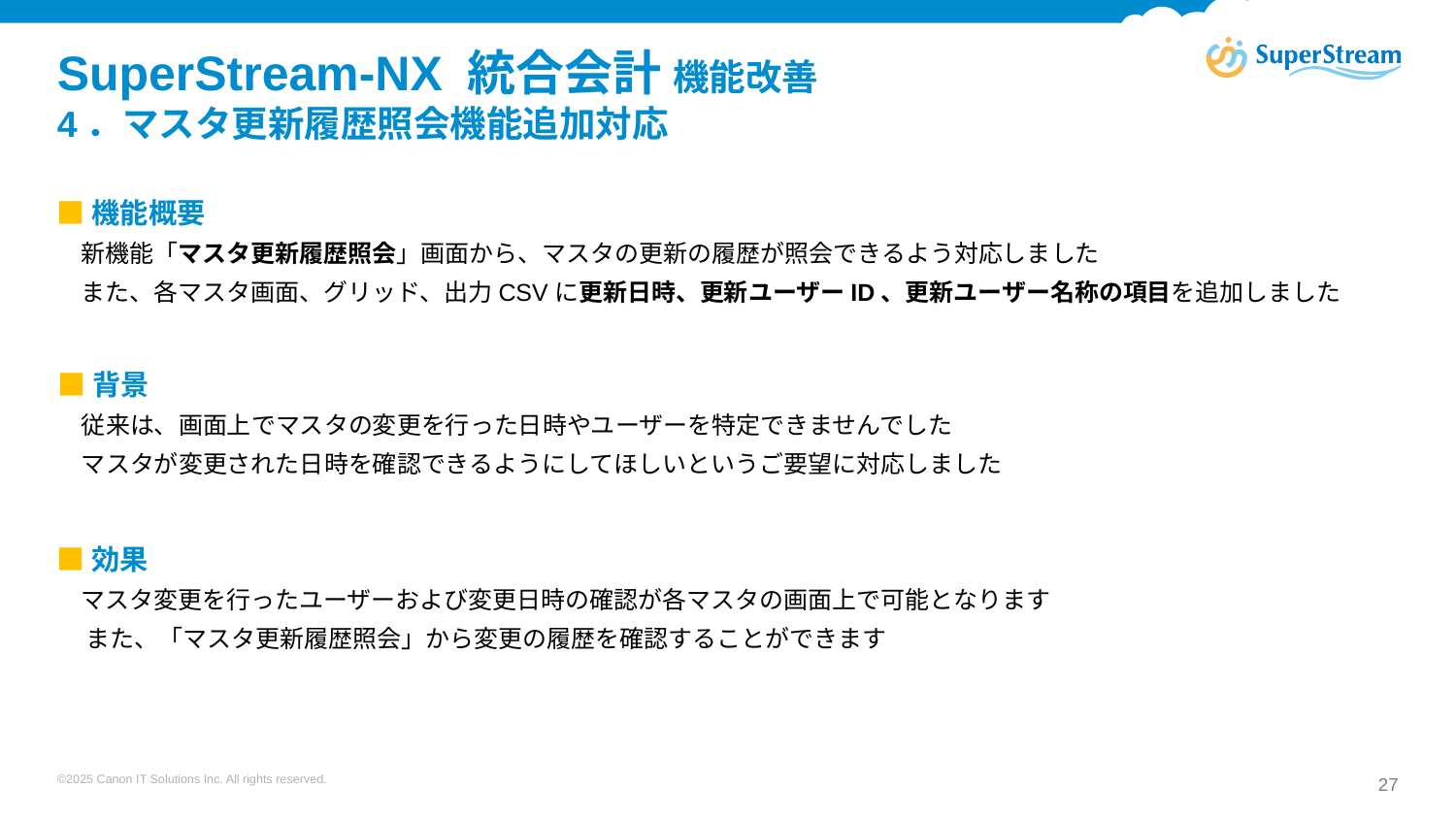

# SuperStream-NX 統合会計 機能改善　 4．マスタ更新履歴照会機能追加対応
■機能概要
　新機能「マスタ更新履歴照会」画面から、マスタの更新の履歴が照会できるよう対応しました
　また、各マスタ画面、グリッド、出力CSVに更新日時、更新ユーザーID、更新ユーザー名称の項目を追加しました
■背景
　従来は、画面上でマスタの変更を行った日時やユーザーを特定できませんでした
　マスタが変更された日時を確認できるようにしてほしいというご要望に対応しました
■効果
　マスタ変更を行ったユーザーおよび変更日時の確認が各マスタの画面上で可能となります
　 また、「マスタ更新履歴照会」から変更の履歴を確認することができます
©2025 Canon IT Solutions Inc. All rights reserved.
27